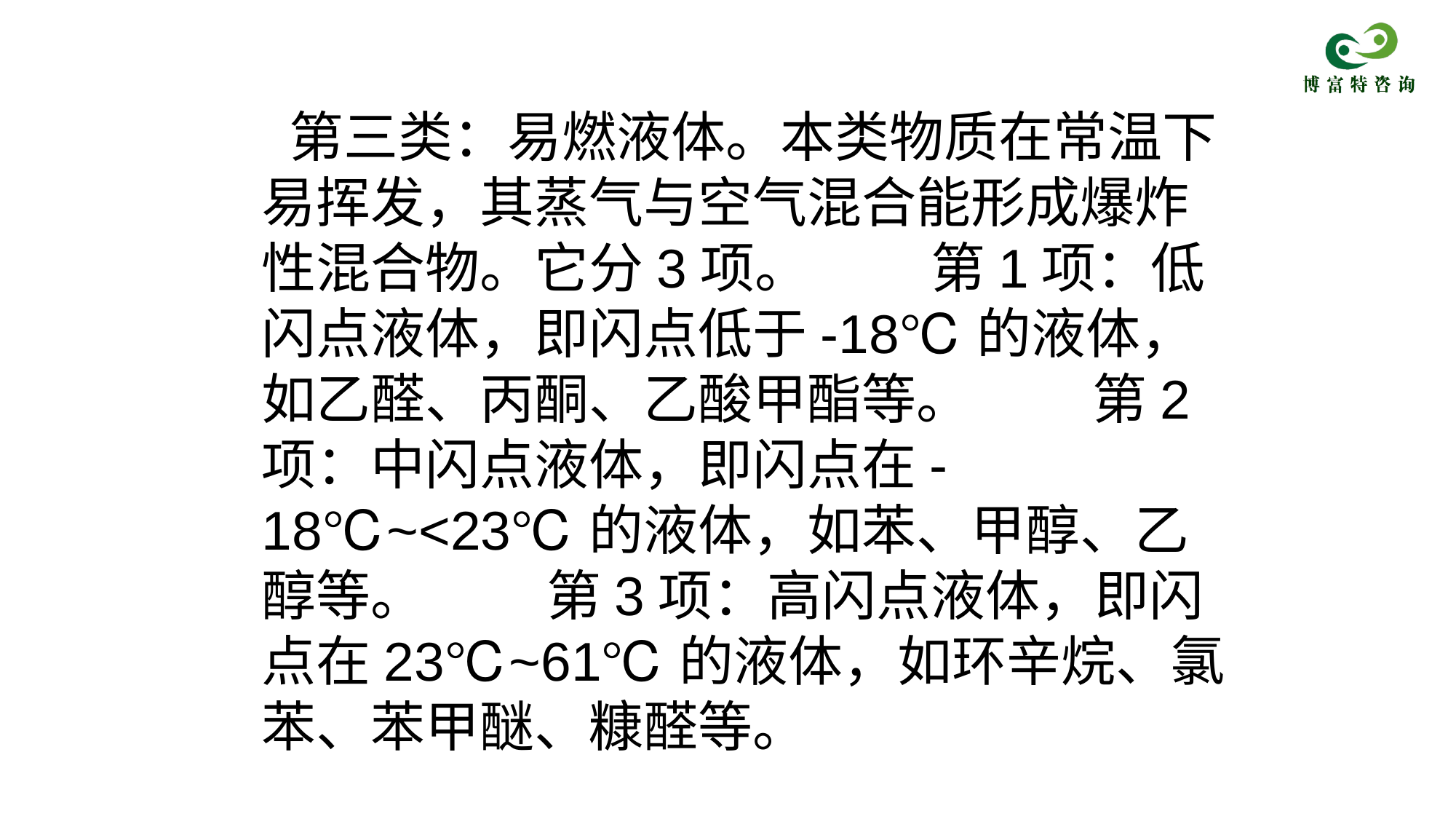

第三类：易燃液体。本类物质在常温下易挥发，其蒸气与空气混合能形成爆炸性混合物。它分3项。 　　第1项：低闪点液体，即闪点低于-18℃的液体，如乙醛、丙酮、乙酸甲酯等。 　　第2项：中闪点液体，即闪点在-18℃~<23℃的液体，如苯、甲醇、乙醇等。 　　第3项：高闪点液体，即闪点在23℃~61℃的液体，如环辛烷、氯苯、苯甲醚、糠醛等。